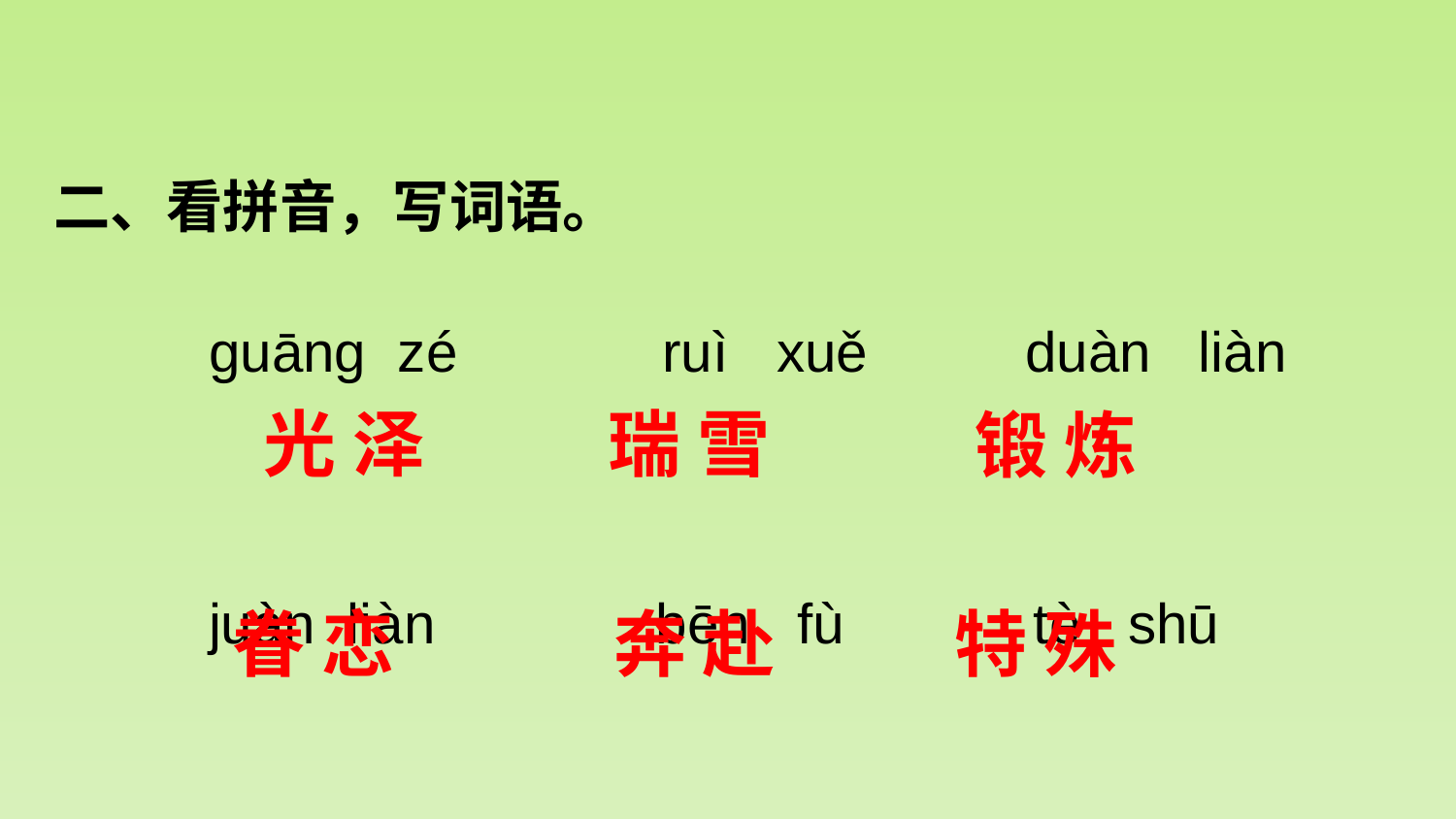

二、看拼音，写词语。
guāng  zé             ruì   xuě          duàn   liàn

juàn  liàn              bēn   fù            tè   shū

光 泽
瑞 雪
锻 炼
眷 恋
奔 赴
特 殊